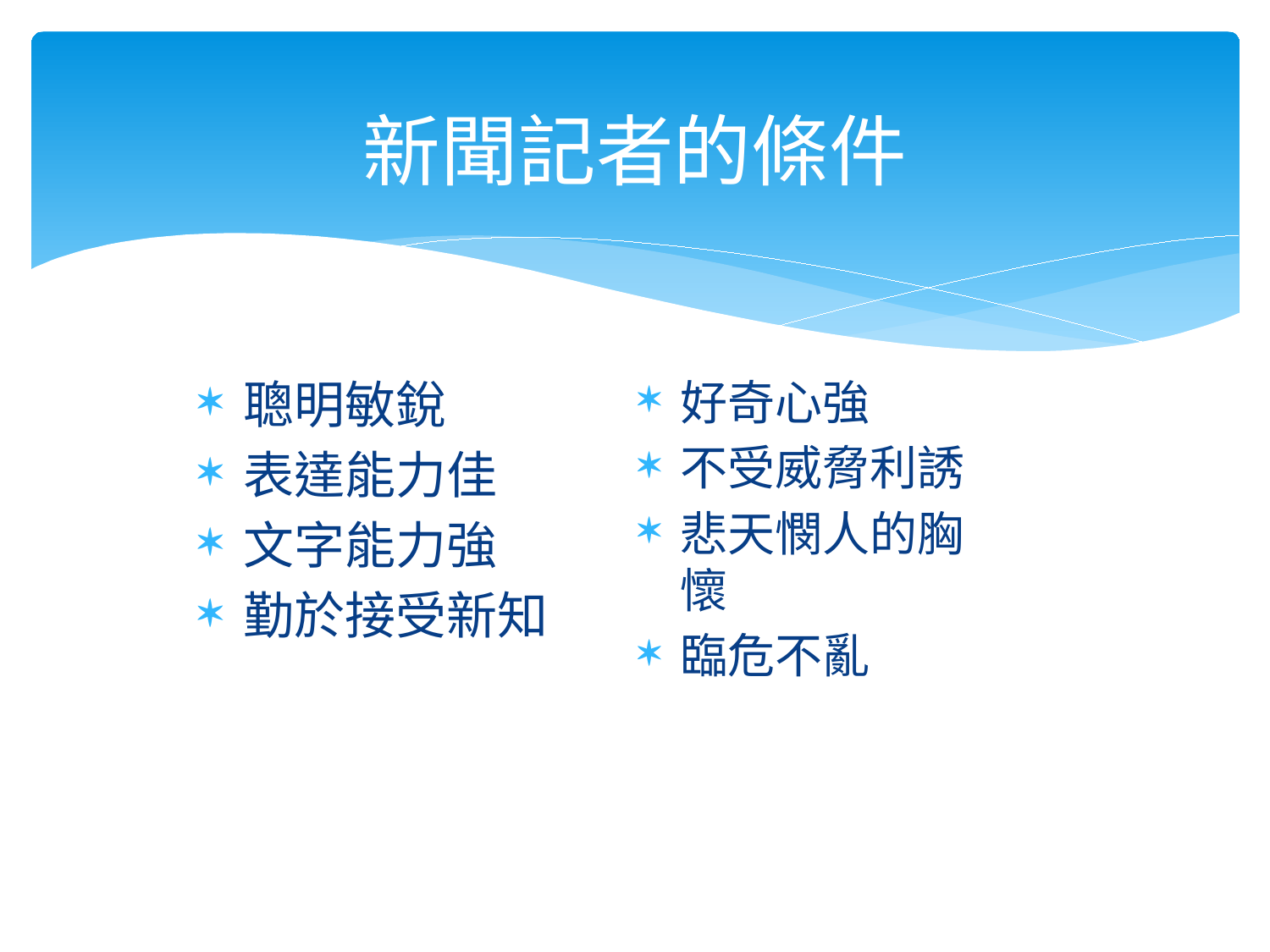

# 新聞記者的條件
聰明敏銳
表達能力佳
文字能力強
勤於接受新知

好奇心強
不受威脅利誘
悲天憫人的胸懷
臨危不亂